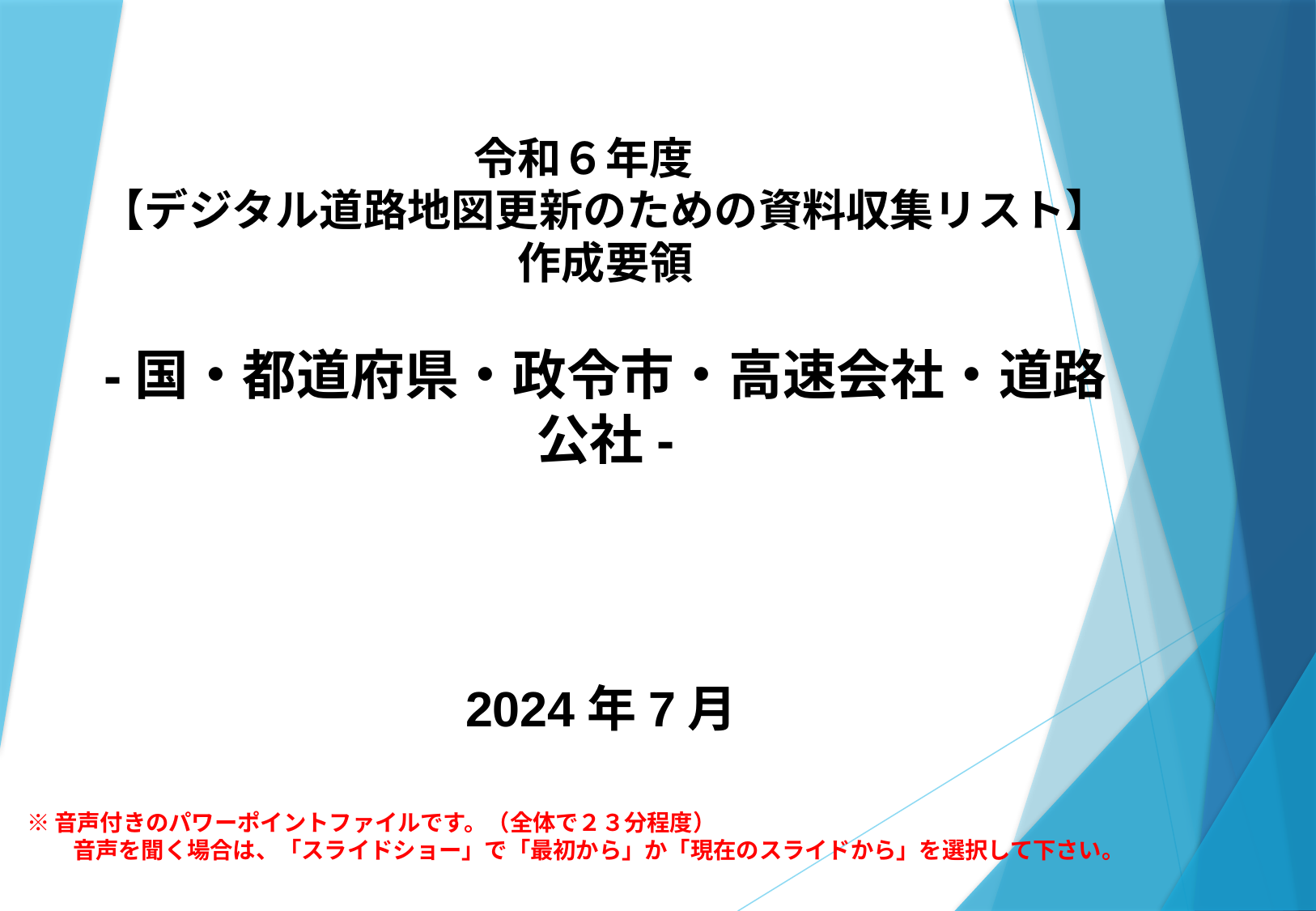

# 令和６年度　 【デジタル道路地図更新のための資料収集リスト】 作成要領 -国・都道府県・政令市・高速会社・道路公社-
2024年7月
※音声付きのパワーポイントファイルです。（全体で２３分程度）
　　音声を聞く場合は、「スライドショー」で「最初から」か「現在のスライドから」を選択して下さい。